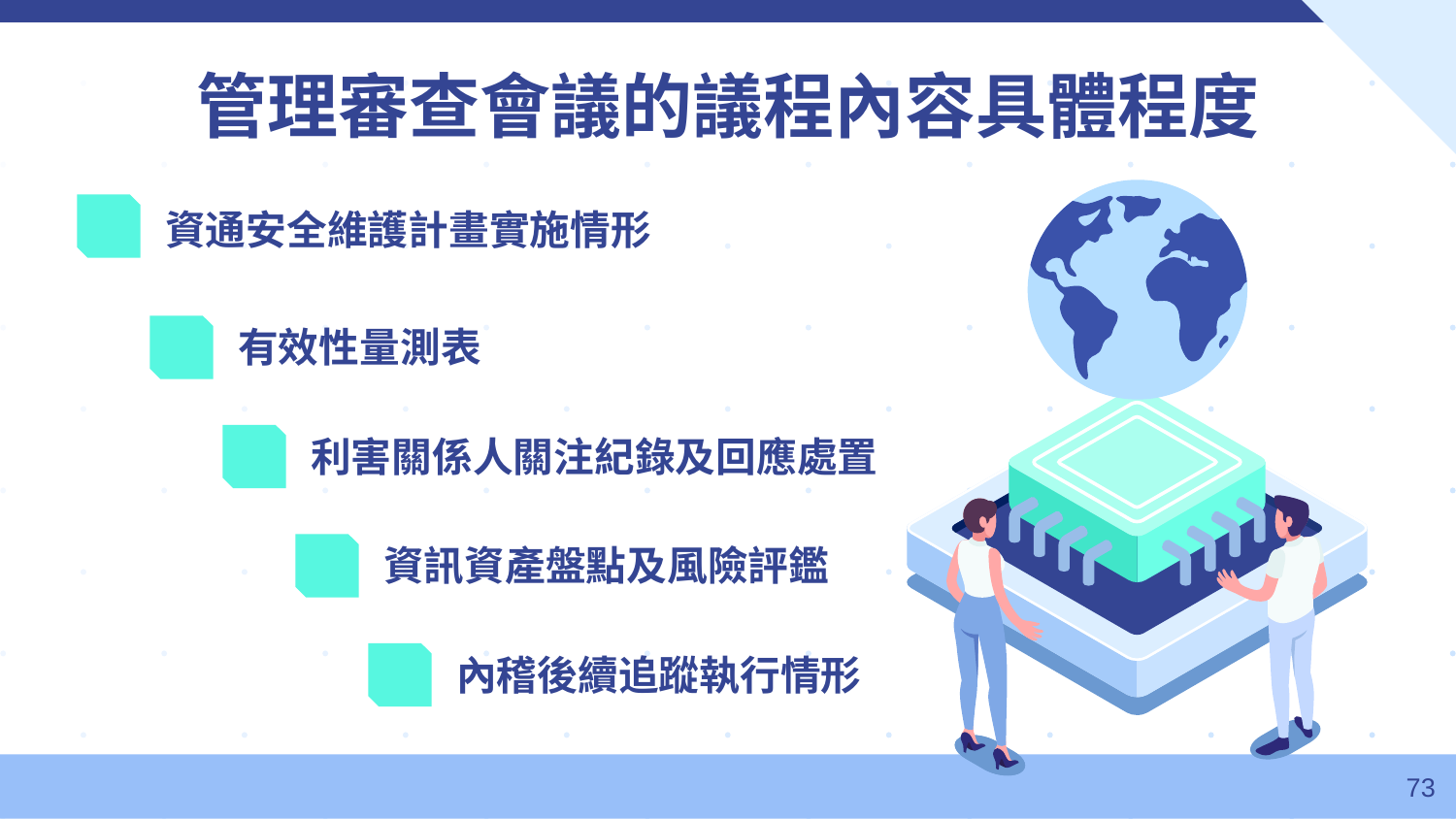

管理審查會議的議程內容具體程度

資通安全維護計畫實施情形

有效性量測表

利害關係人關注紀錄及回應處置

資訊資產盤點及風險評鑑

內稽後續追蹤執行情形

73